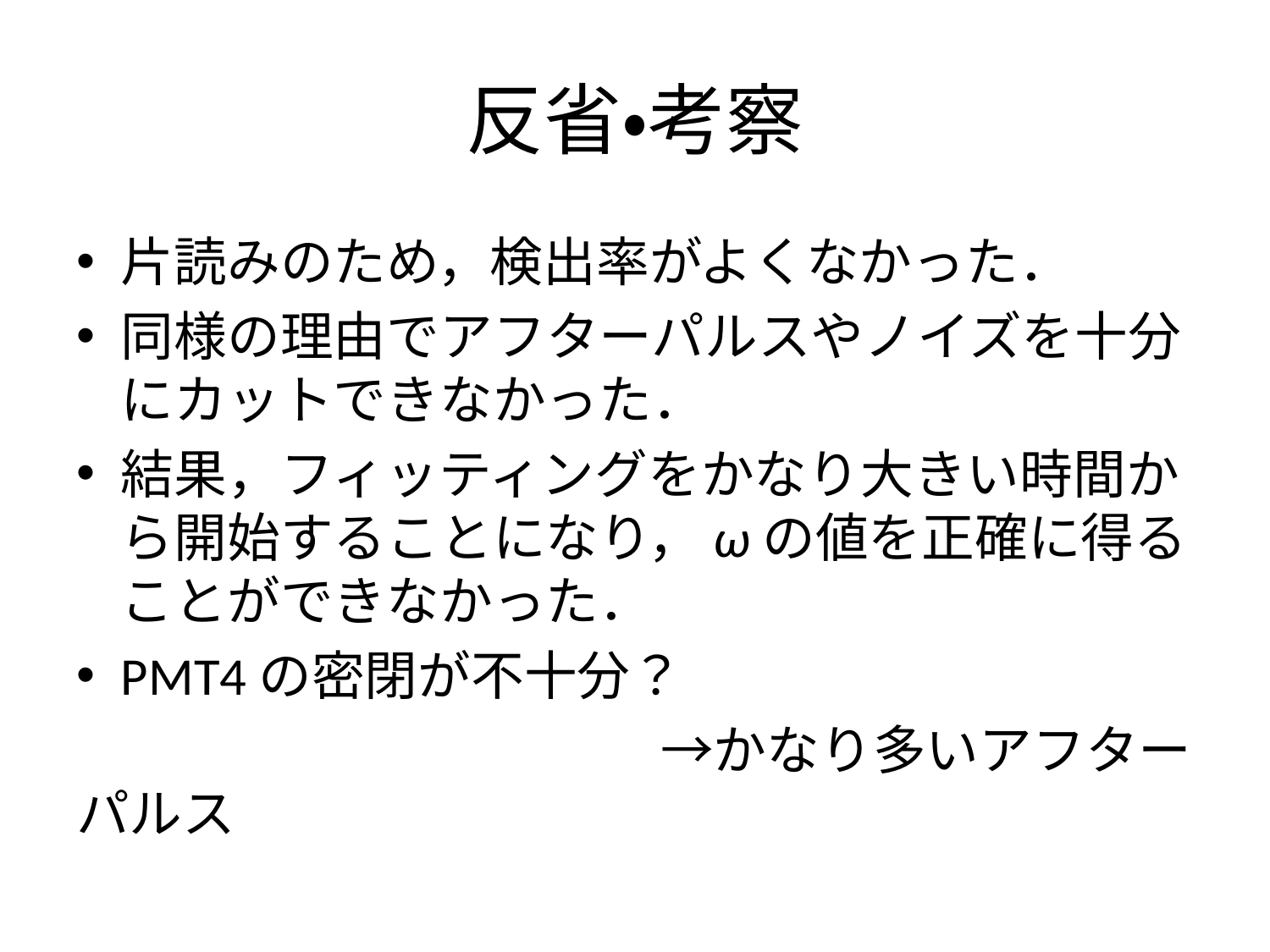

# 反省・考察
片読みのため，検出率がよくなかった．
同様の理由でアフターパルスやノイズを十分にカットできなかった．
結果，フィッティングをかなり大きい時間から開始することになり，ωの値を正確に得ることができなかった．
PMT4の密閉が不十分？
　　　　　　　　　　　→かなり多いアフターパルス